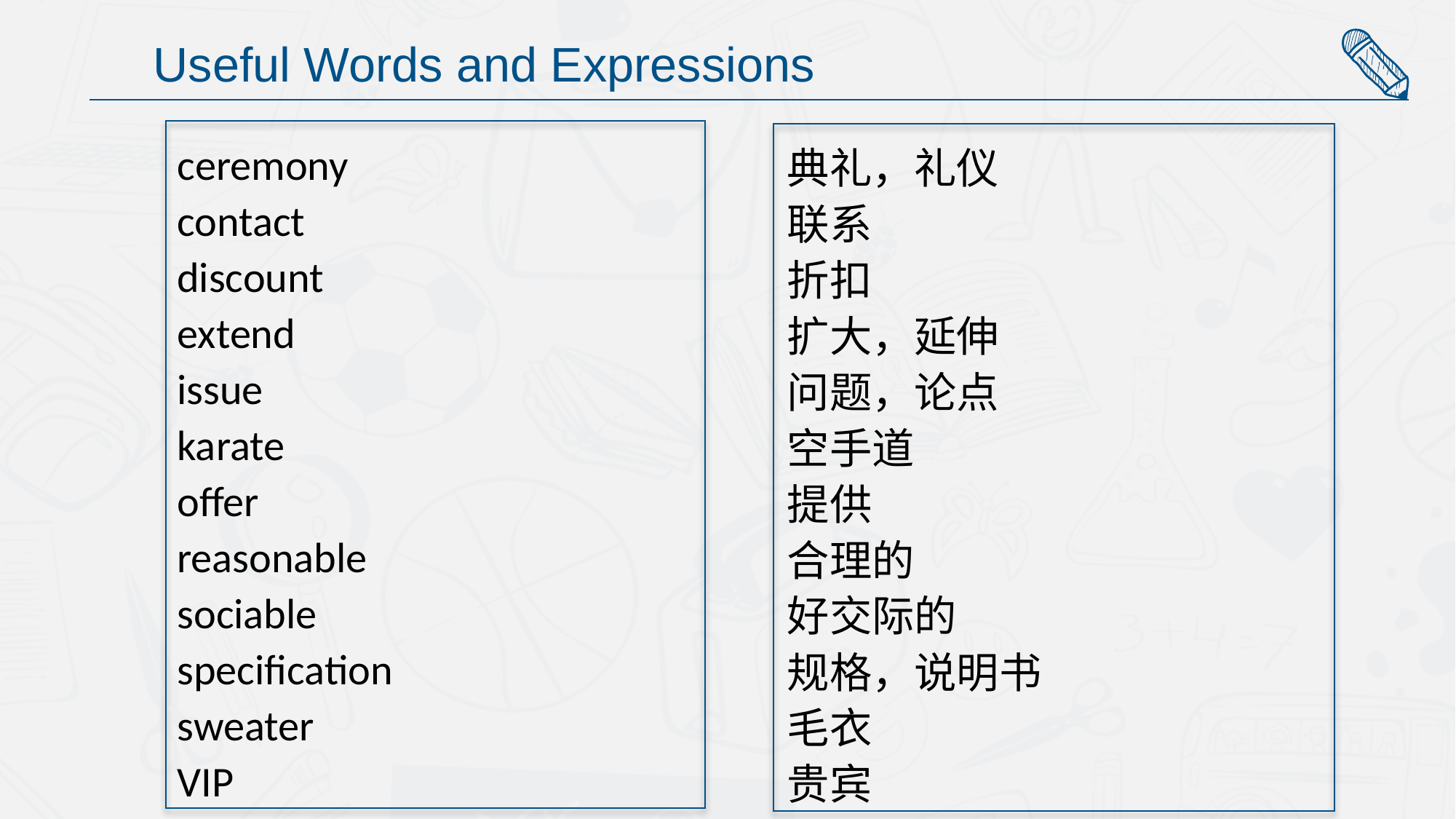

Useful Words and Expressions

ceremony
contact
discount
extend
issue
karate
offer
reasonable
sociable
specification
sweater
VIP
典礼，礼仪
联系
折扣
扩大，延伸
问题，论点
空手道
提供
合理的
好交际的
规格，说明书
毛衣
贵宾